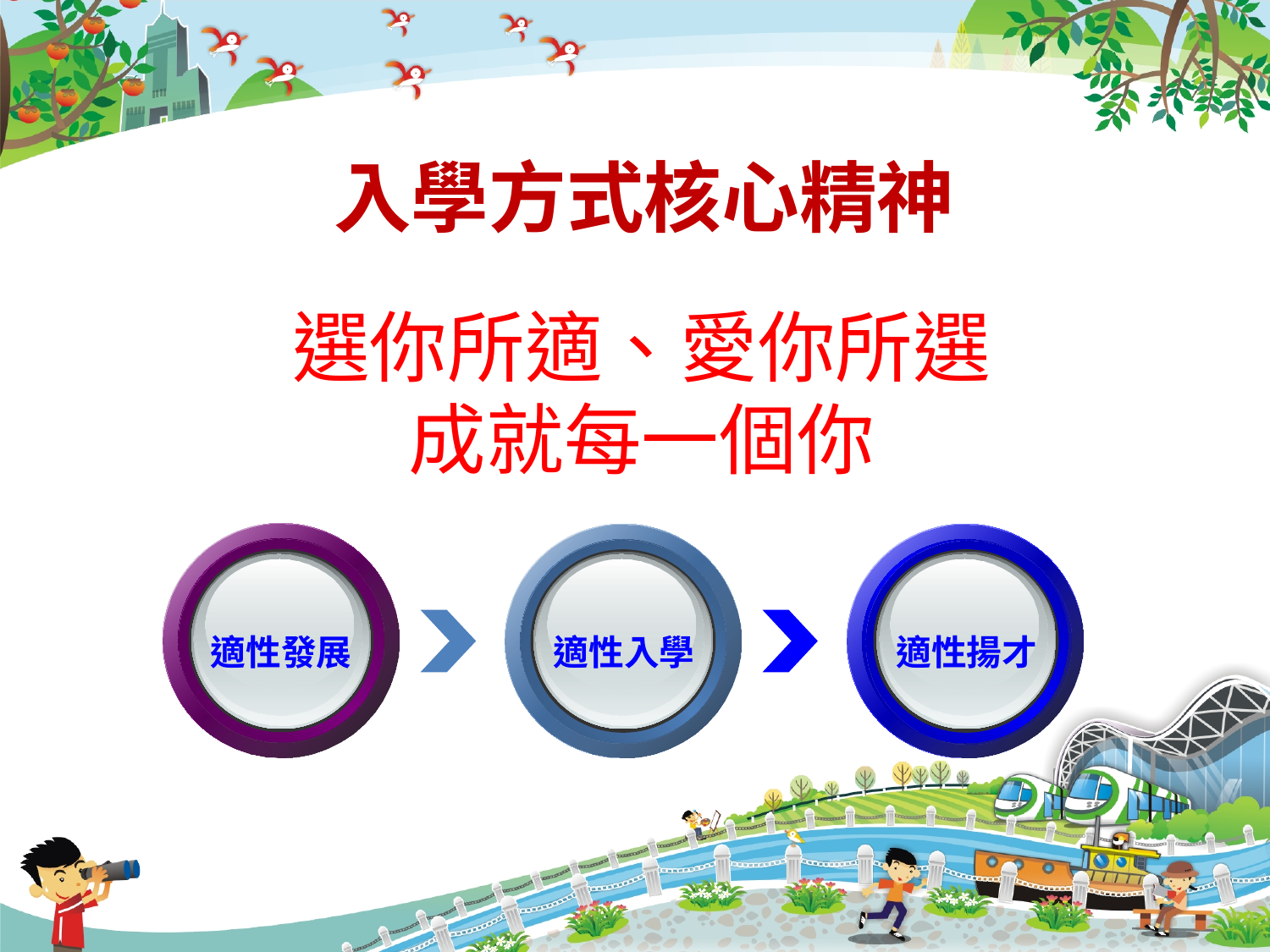

# 入學方式核心精神
選你所適、愛你所選
成就每一個你

適性發展
適性入學
適性揚才